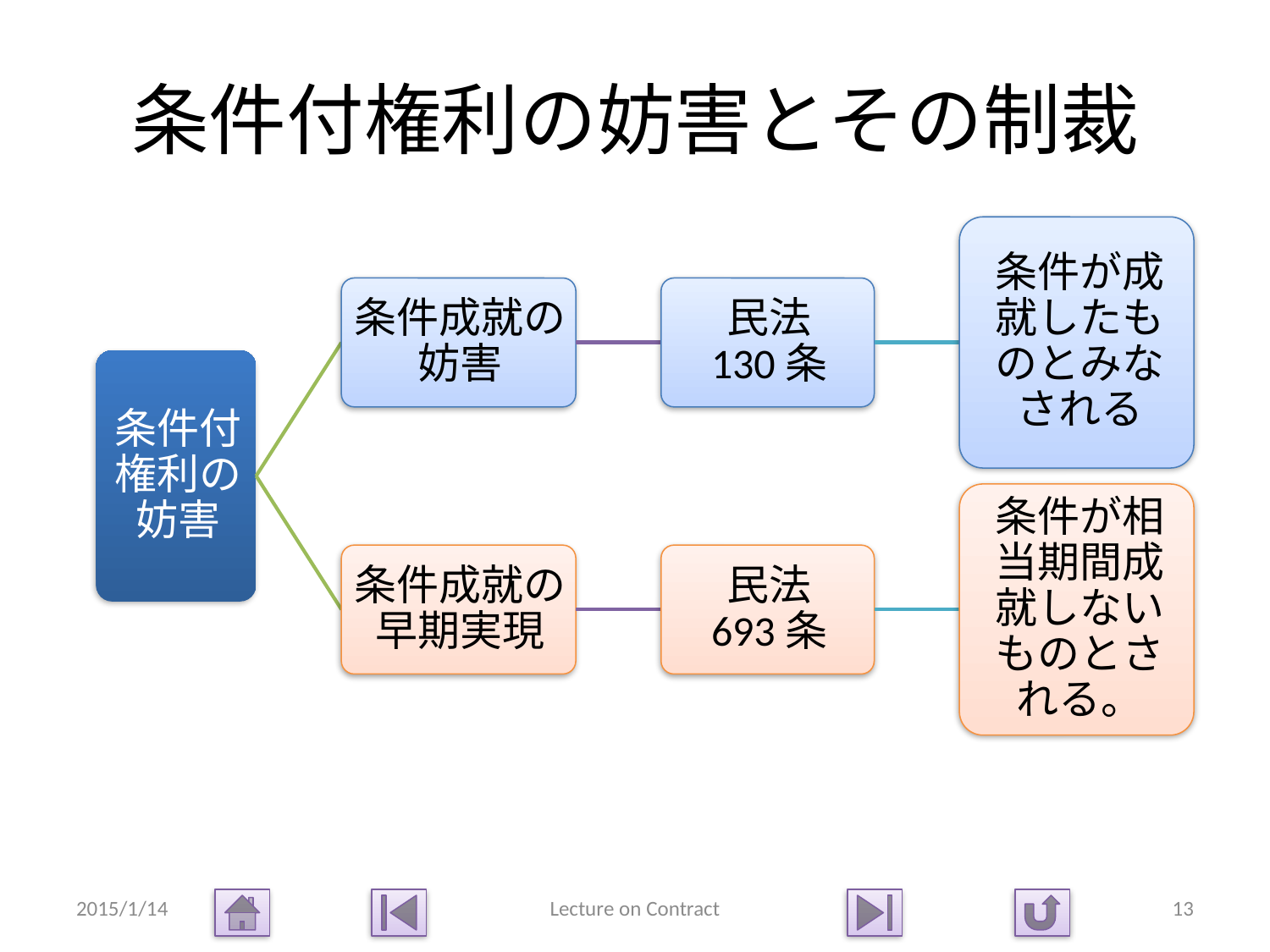

# 条件付権利の妨害とその制裁
条件付
権利の
妨害

条件成就の
妨害

民法
130条

条件が成就したものとみなされる

条件成就の
早期実現

民法
693条

条件が相当期間成就しないものとされる。
2015/1/14
Lecture on Contract
13